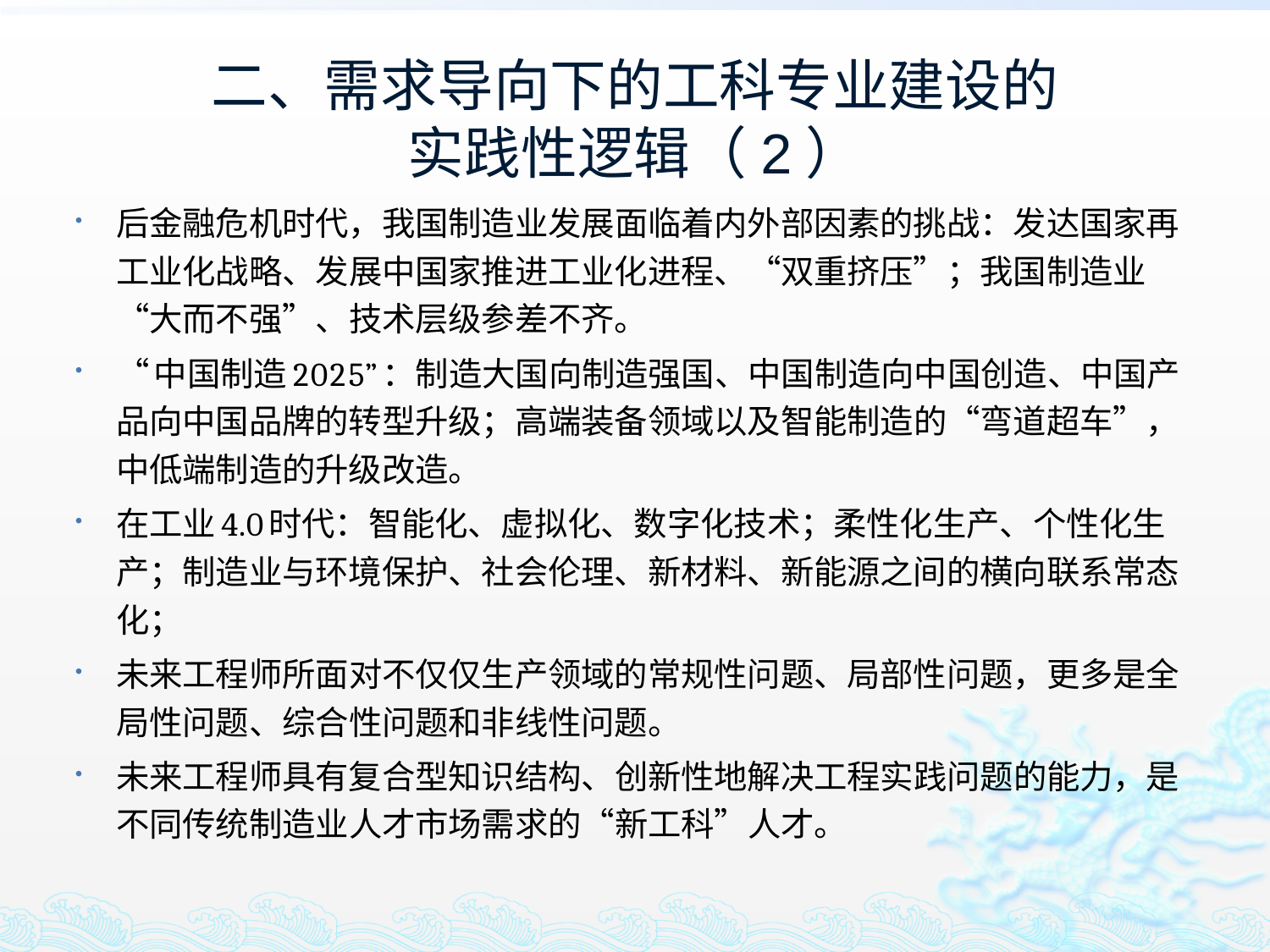

# 二、需求导向下的工科专业建设的 实践性逻辑（2）
后金融危机时代，我国制造业发展面临着内外部因素的挑战：发达国家再工业化战略、发展中国家推进工业化进程、“双重挤压”；我国制造业“大而不强”、技术层级参差不齐。
“中国制造2025”：制造大国向制造强国、中国制造向中国创造、中国产品向中国品牌的转型升级；高端装备领域以及智能制造的“弯道超车”， 中低端制造的升级改造。
在工业4.0时代：智能化、虚拟化、数字化技术；柔性化生产、个性化生产；制造业与环境保护、社会伦理、新材料、新能源之间的横向联系常态化；
未来工程师所面对不仅仅生产领域的常规性问题、局部性问题，更多是全局性问题、综合性问题和非线性问题。
未来工程师具有复合型知识结构、创新性地解决工程实践问题的能力，是不同传统制造业人才市场需求的“新工科”人才。